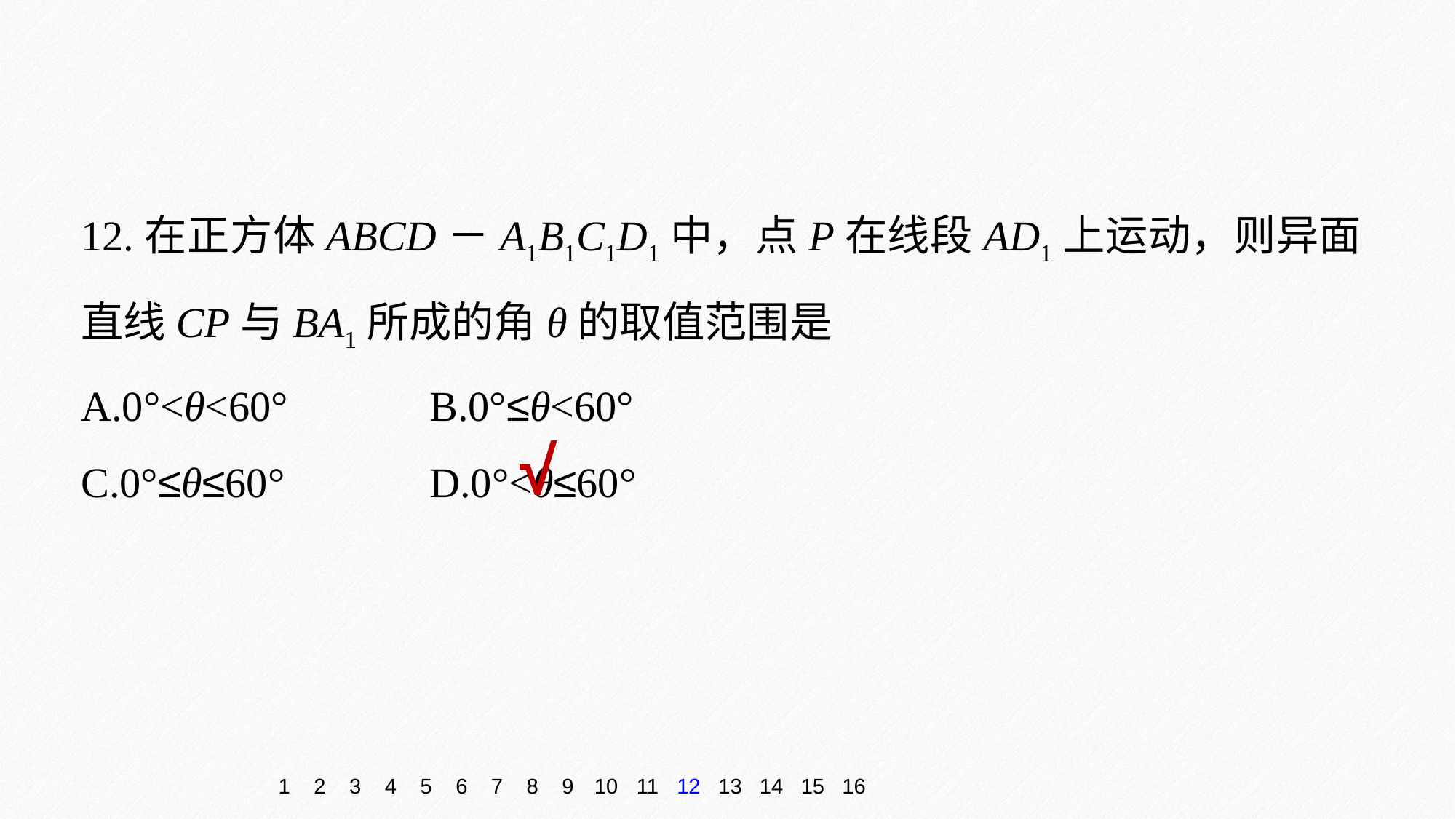

12.在正方体ABCD－A1B1C1D1中，点P在线段AD1上运动，则异面直线CP与BA1所成的角θ的取值范围是
A.0°<θ<60°  		  B.0°≤θ<60°
C.0°≤θ≤60°  		  D.0°<θ≤60°
√
1
2
3
4
5
6
7
8
9
10
11
12
13
14
15
16